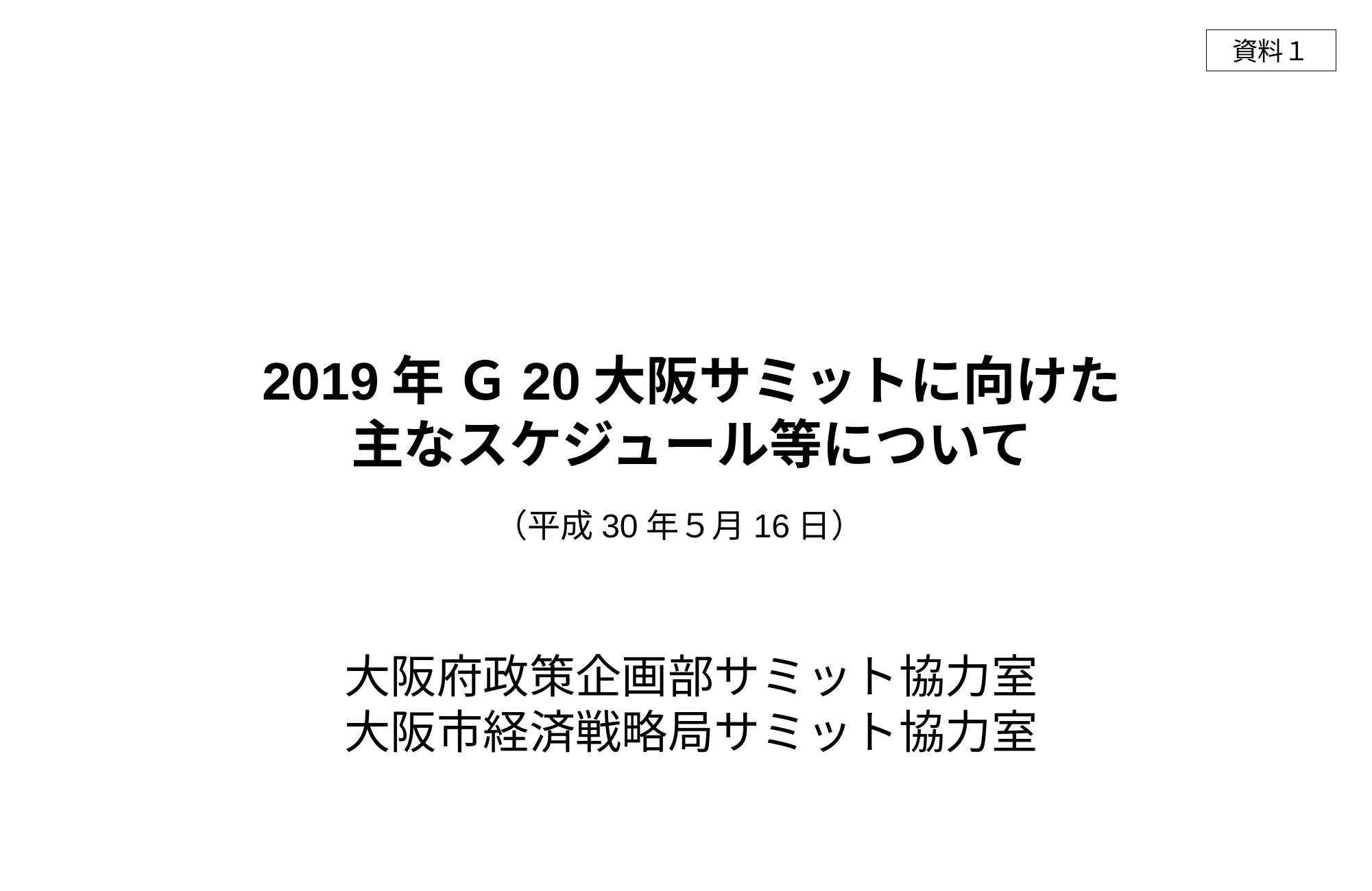

資料１
2019年 Ｇ20大阪サミットに向けた
主なスケジュール等について
（平成30年５月16日）
大阪府政策企画部サミット協力室
大阪市経済戦略局サミット協力室